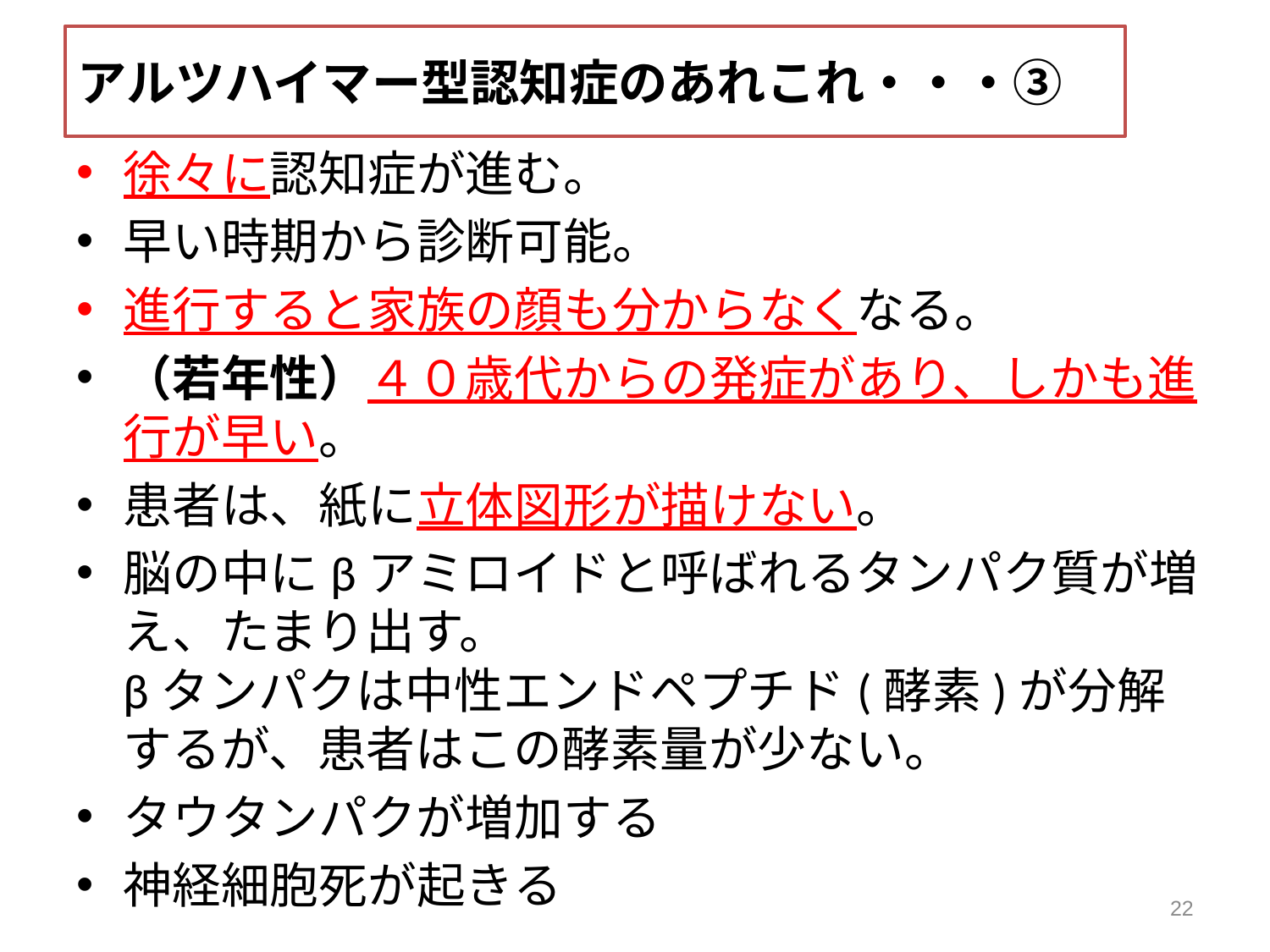

アルツハイマー型認知症のあれこれ・・・③
徐々に認知症が進む。
早い時期から診断可能。
進行すると家族の顔も分からなくなる。
（若年性）４０歳代からの発症があり、しかも進行が早い。
患者は、紙に立体図形が描けない。
脳の中にβアミロイドと呼ばれるタンパク質が増え、たまり出す。
βタンパクは中性エンドペプチド(酵素)が分解するが、患者はこの酵素量が少ない。
タウタンパクが増加する
神経細胞死が起きる

22